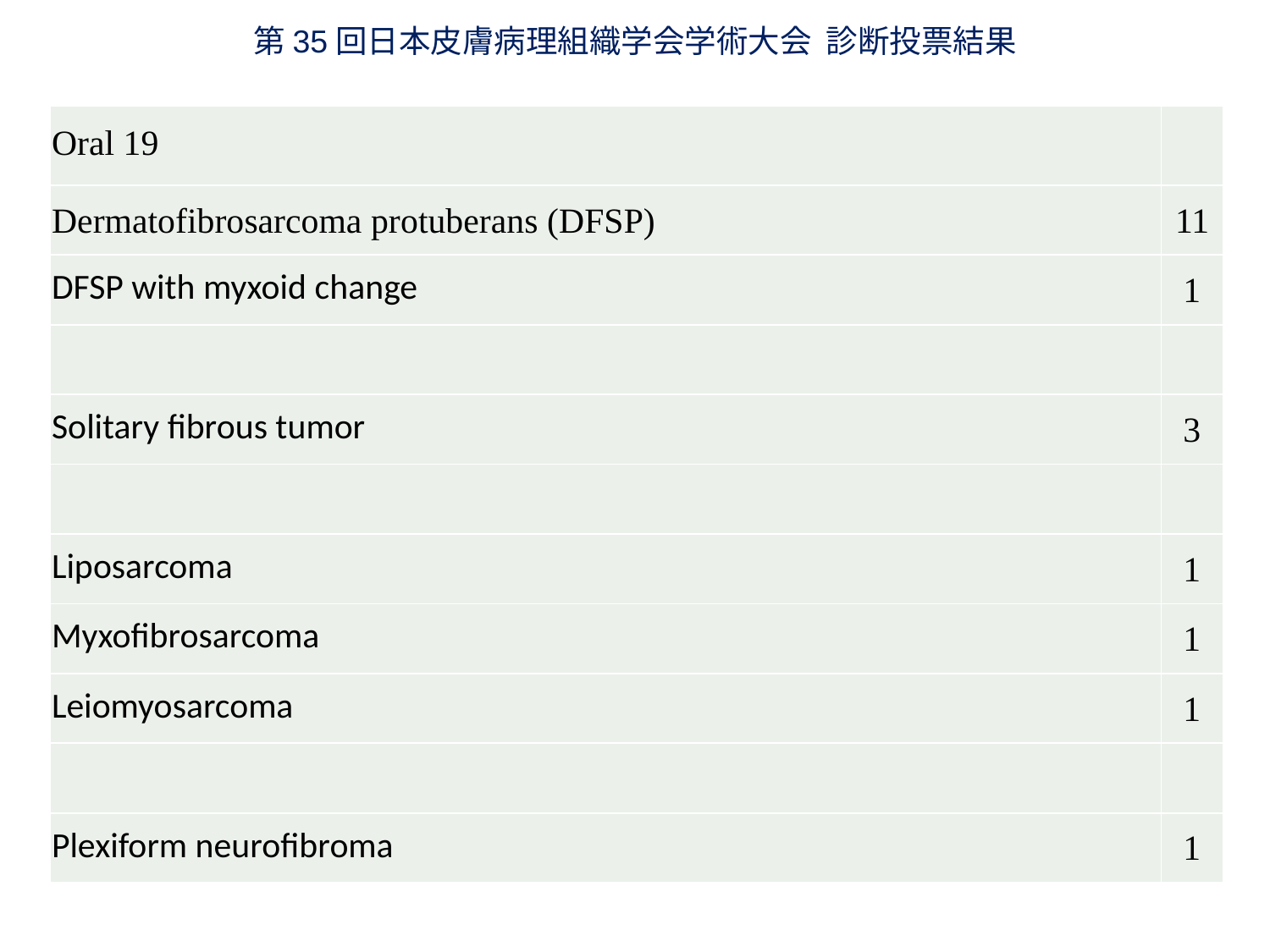

第35回日本皮膚病理組織学会学術大会  診断投票結果
| Oral 19 |  |
| --- | --- |
| Dermatofibrosarcoma protuberans (DFSP) | 11 |
| DFSP with myxoid change | 1 |
|  |  |
| Solitary fibrous tumor | 3 |
|  |  |
| Liposarcoma | 1 |
| Myxofibrosarcoma | 1 |
| Leiomyosarcoma | 1 |
|  |  |
| Plexiform neurofibroma | 1 |